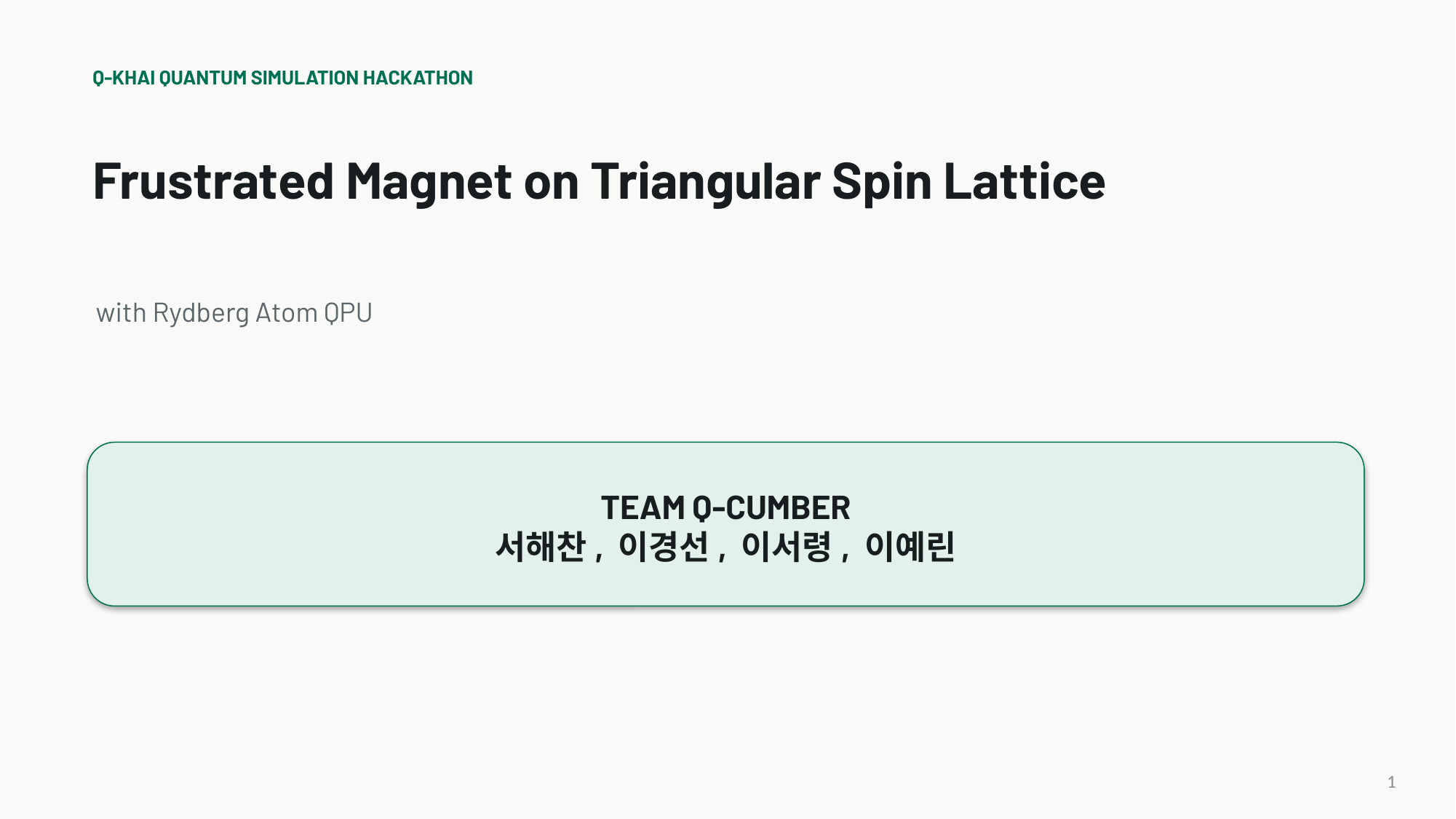

Q-KHAI QUANTUM SIMULATION HACKATHON
Frustrated Magnet on Triangular Spin Lattice
with Rydberg Atom QPU

TEAM Q-CUMBER
서해찬, 이경선, 이서령, 이예린
1